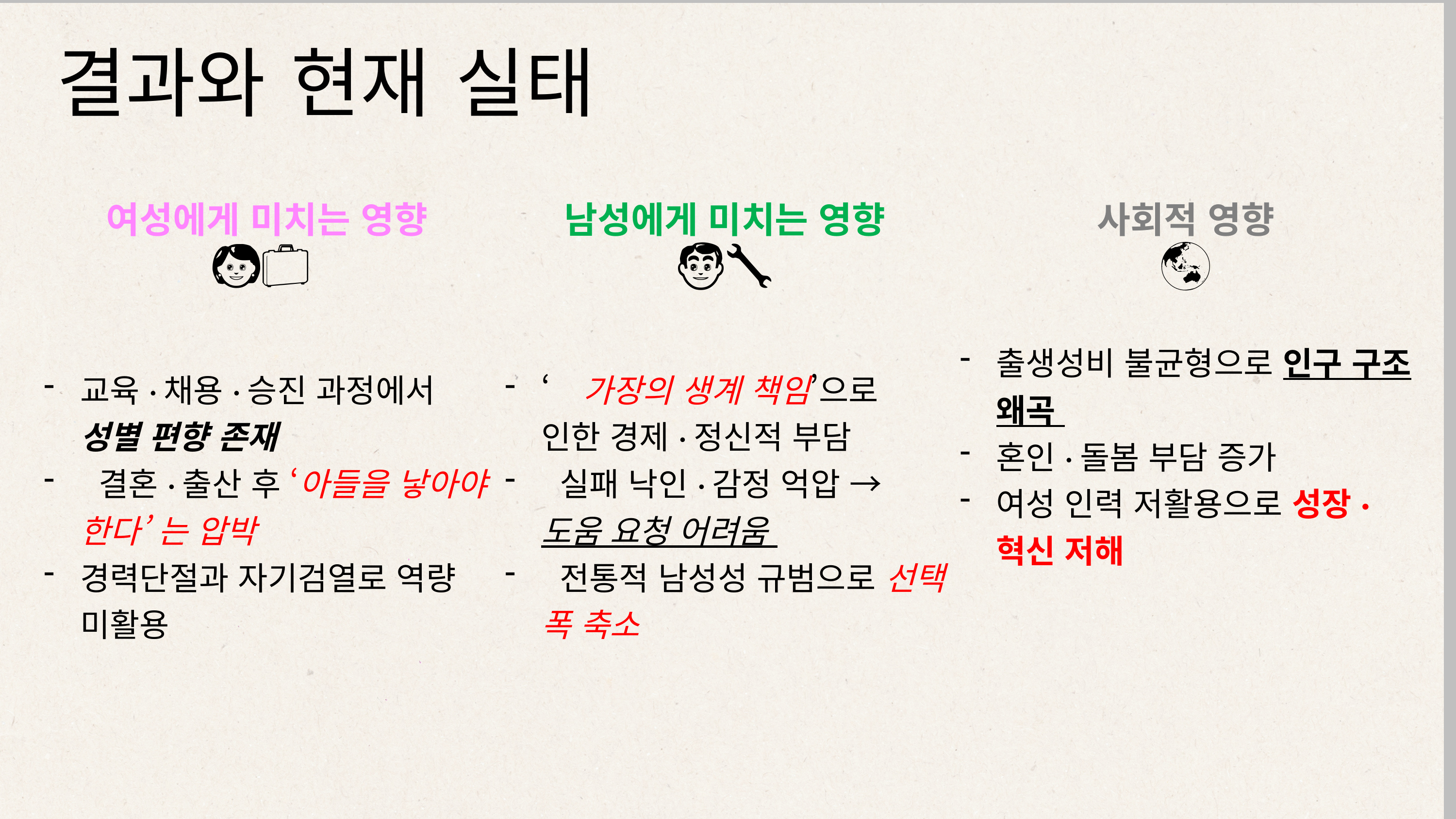

결과와 현재 실태

| 여성에게 미치는 영향 👩‍💼 | 남성에게 미치는 영향 👨‍🔧 | 사회적 영향 🌏 |
| --- | --- | --- |
| 교육·채용·승진 과정에서 성별 편향 존재 결혼·출산 후 ‘아들을 낳아야 한다’ 는 압박 경력단절과 자기검열로 역량 미활용 | ‘가장의 생계 책임’으로 인한 경제·정신적 부담 실패 낙인·감정 억압 → 도움 요청 어려움 전통적 남성성 규범으로 선택 폭 축소 | 출생성비 불균형으로 인구 구조 왜곡 혼인·돌봄 부담 증가 여성 인력 저활용으로 성장·혁신 저해 |